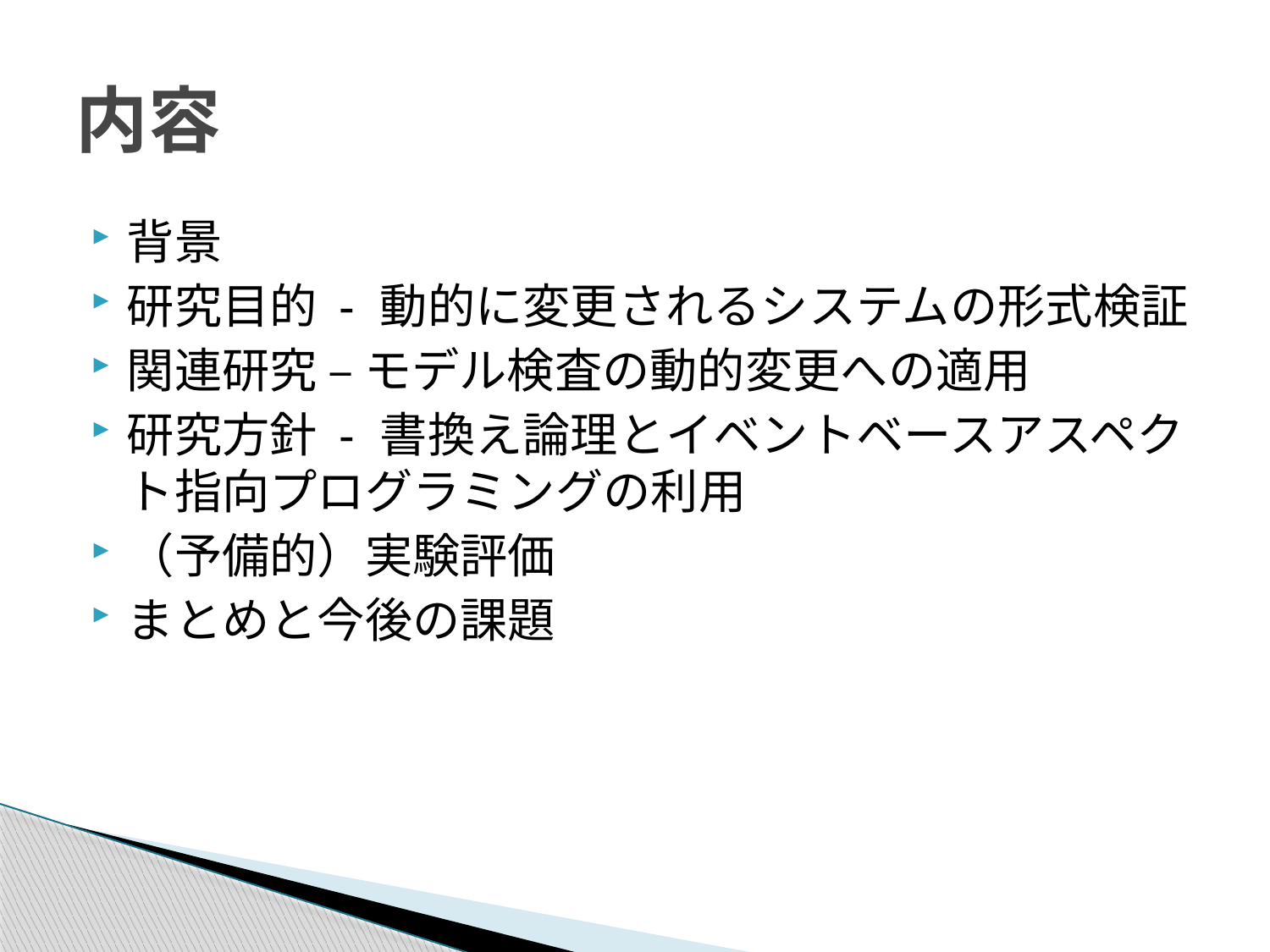

# 内容
背景
研究目的 - 動的に変更されるシステムの形式検証
関連研究 – モデル検査の動的変更への適用
研究方針 - 書換え論理とイベントベースアスペクト指向プログラミングの利用
（予備的）実験評価
まとめと今後の課題